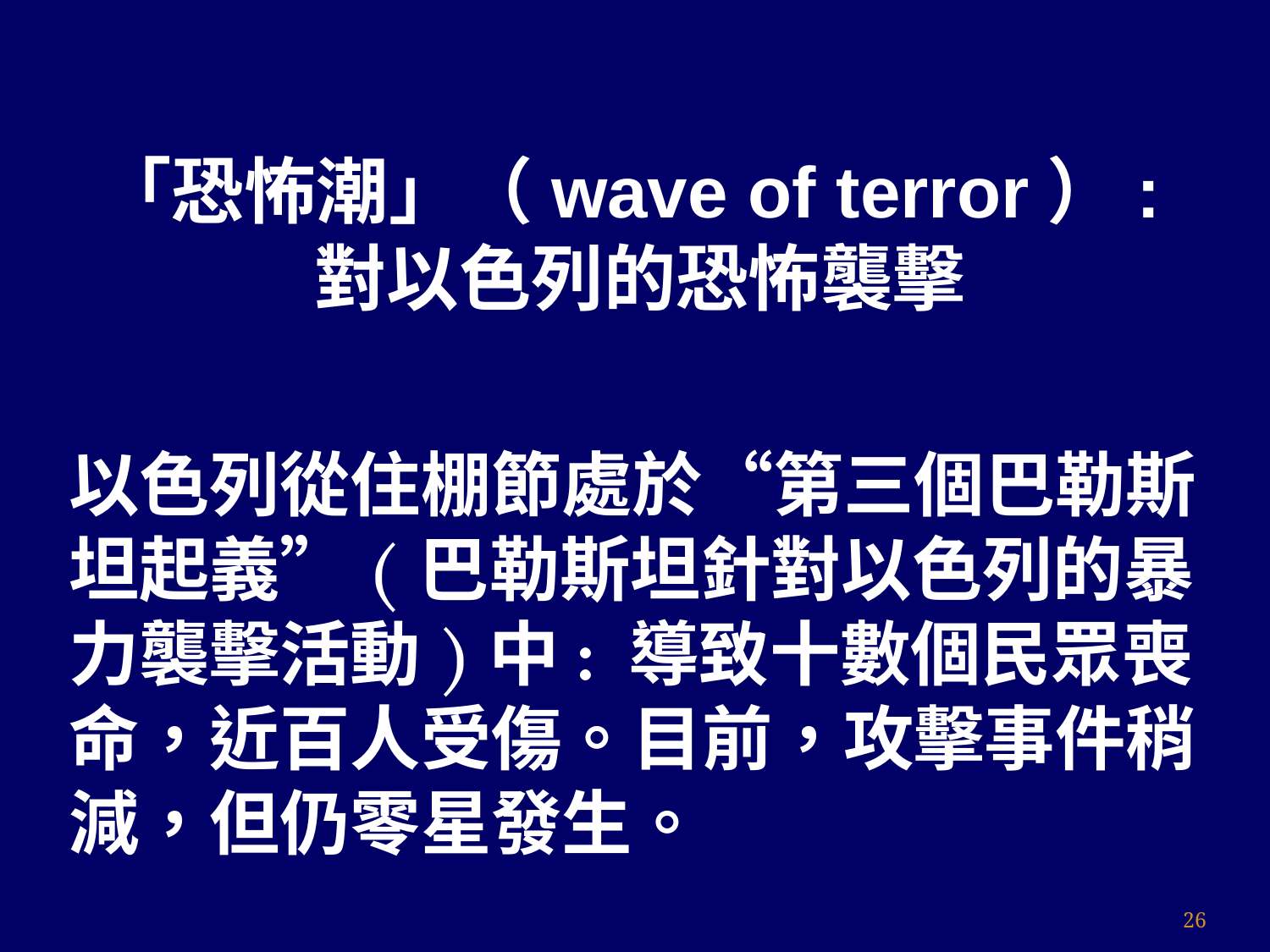

「恐怖潮」（wave of terror）:
對以色列的恐怖襲擊
以色列從住棚節處於“第三個巴勒斯坦起義”(巴勒斯坦針對以色列的暴力襲擊活動)中: 導致十數個民眾喪命，近百人受傷。目前，攻擊事件稍減，但仍零星發生。
26